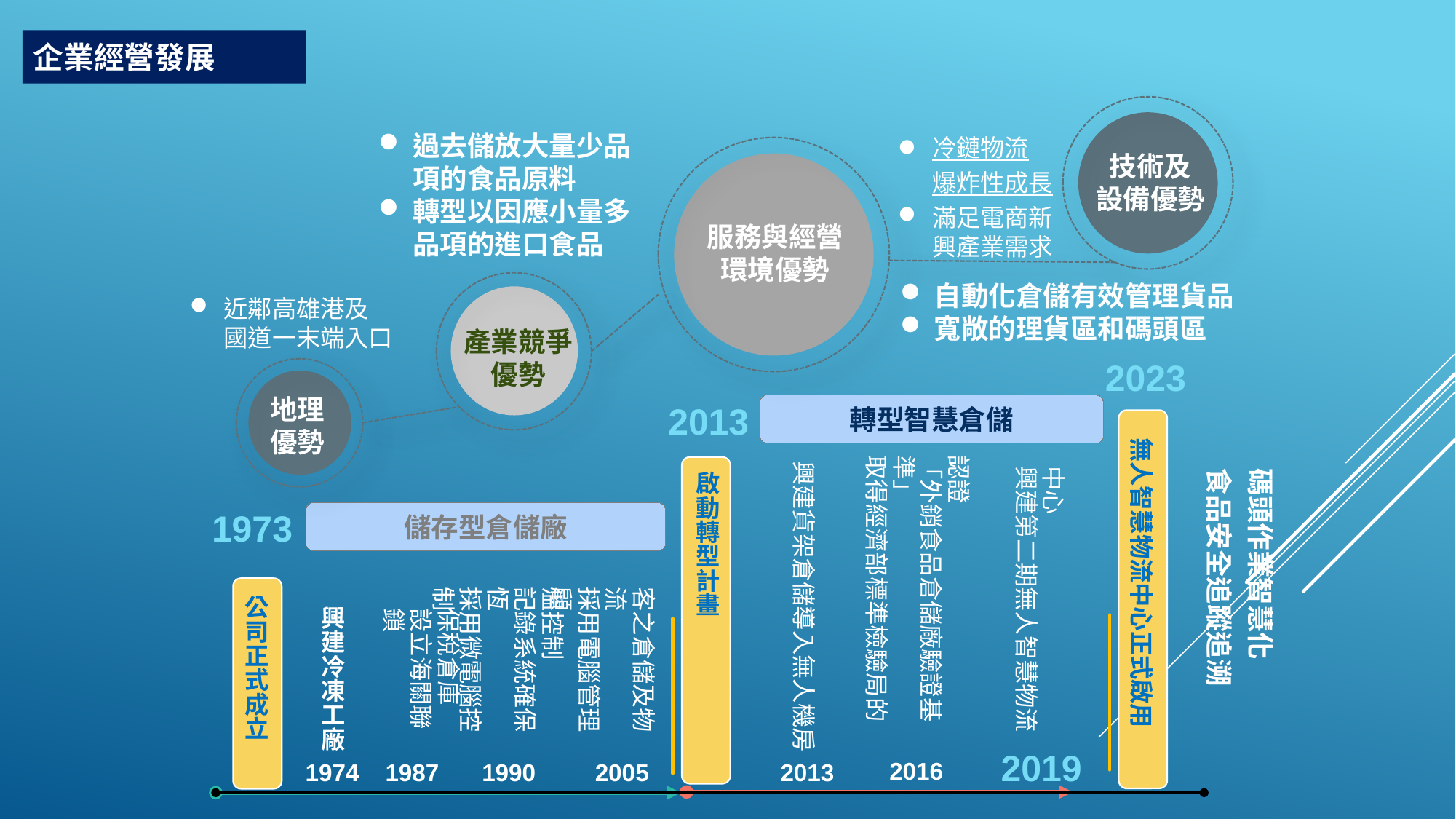

企業經營發展

技術及
設備優勢
過去儲放大量少品項的食品原料
轉型以因應小量多品項的進口食品
冷鏈物流
爆炸性成長
滿足電商新興產業需求

服務與經營環境優勢

產業競爭優勢
自動化倉儲有效管理貨品
寬敞的理貨區和碼頭區
近鄰高雄港及
國道一末端入口
2023
2013
轉型智慧倉儲

無人智慧物流中心正式啟用
認證
「外銷食品倉儲廠驗證基準」
取得經濟部標準檢驗局的
興建貨架倉儲導入無人機房
中心
興建第二期無人智慧物流

啟動轉型計畫
1973
儲存型倉儲廠
溫控制
記錄系統確保恆
採用微電腦控制
客之倉儲及物流
採用電腦管理顧

公司正式成立
保稅倉庫
設立海關聯鎖
興建冷凍工廠
2019
2016
1987
2005
2013
1974
1990

地理優勢
食品安全追蹤追溯

碼頭作業智慧化